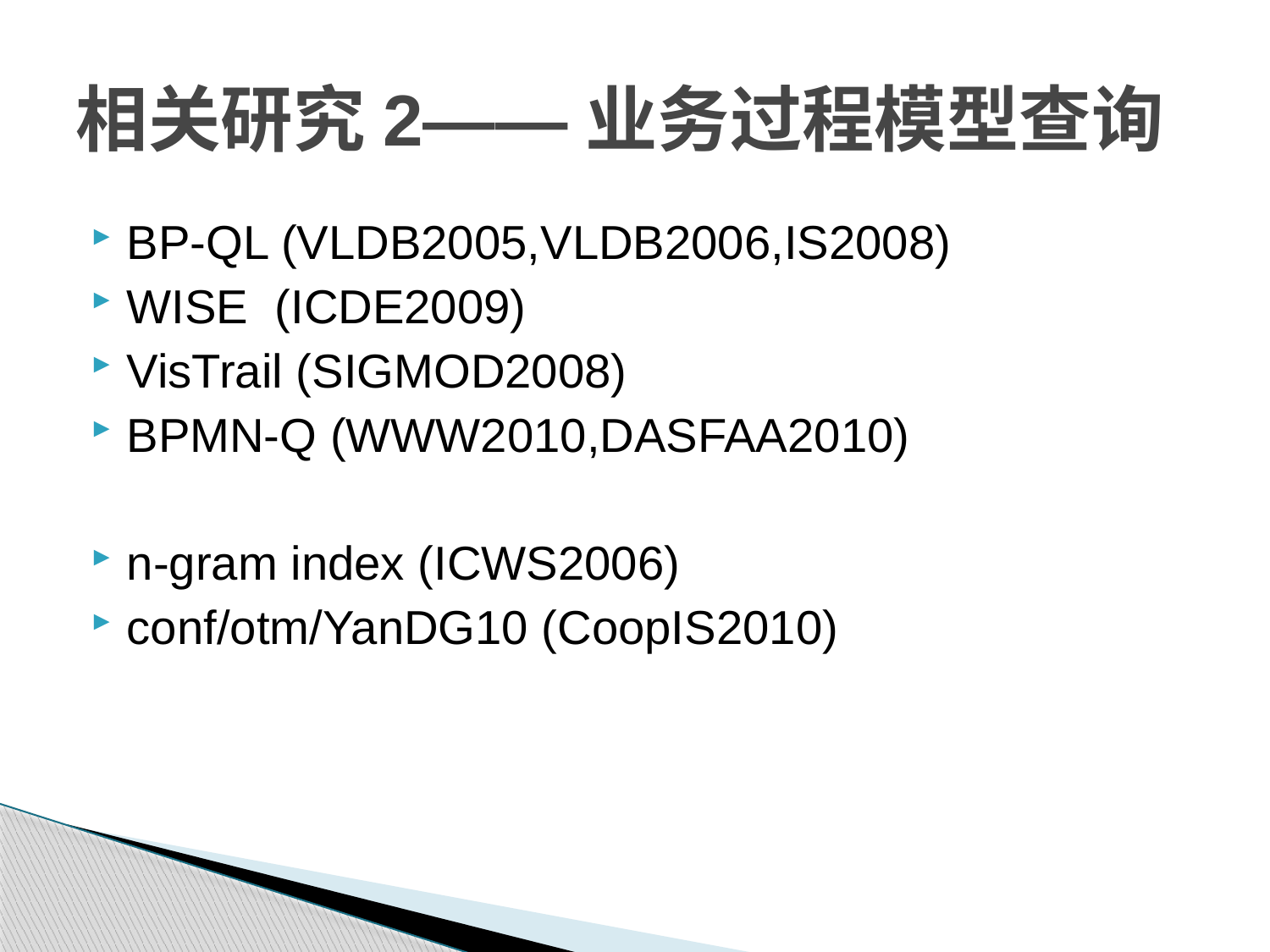

# 相关研究2——业务过程模型查询
BP-QL (VLDB2005,VLDB2006,IS2008)
WISE  (ICDE2009)
VisTrail (SIGMOD2008)
BPMN-Q (WWW2010,DASFAA2010)

n-gram index (ICWS2006)
conf/otm/YanDG10 (CoopIS2010)